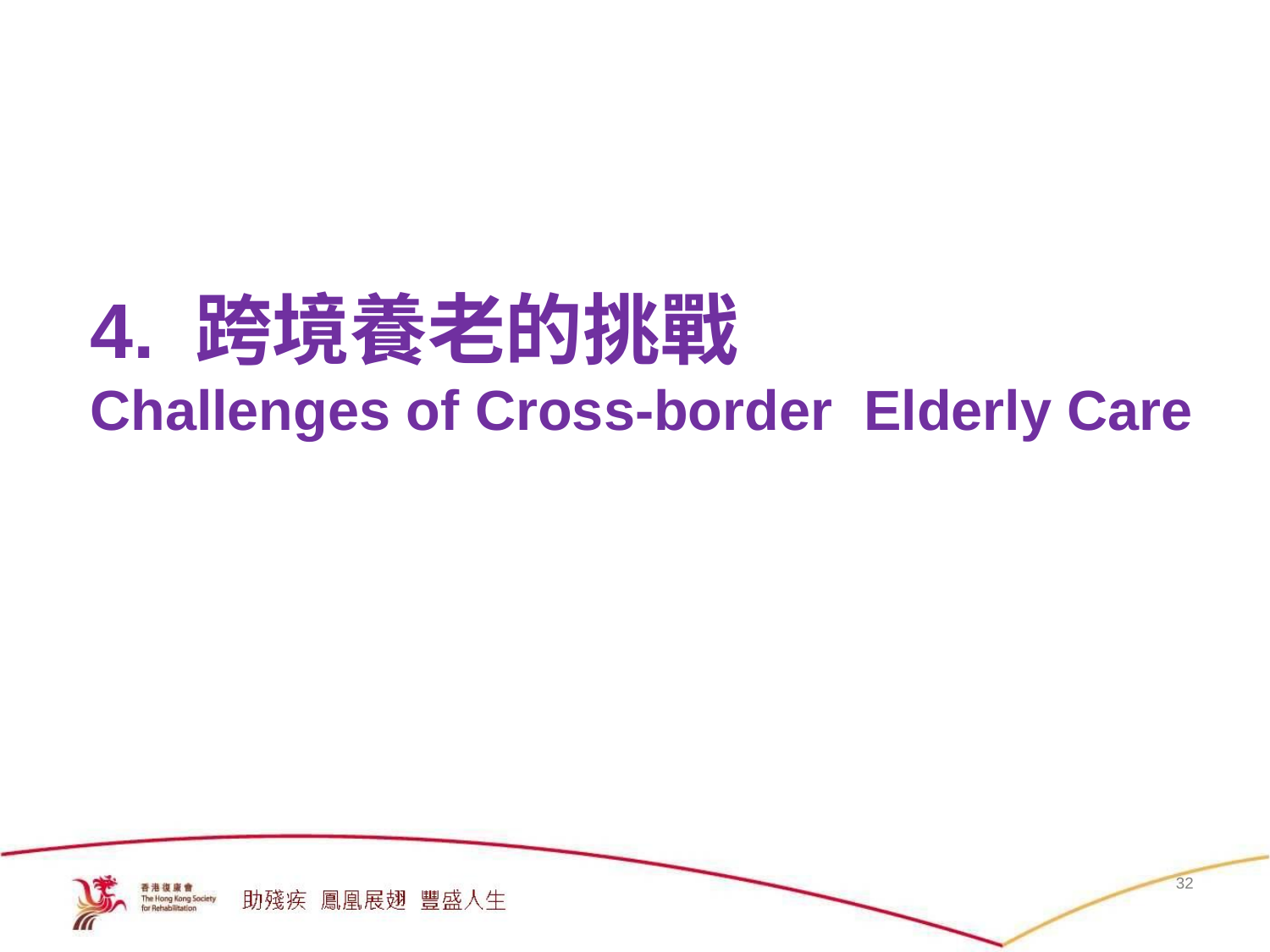

# 4. 跨境養老的挑戰 Challenges of Cross-border  Elderly Care
32